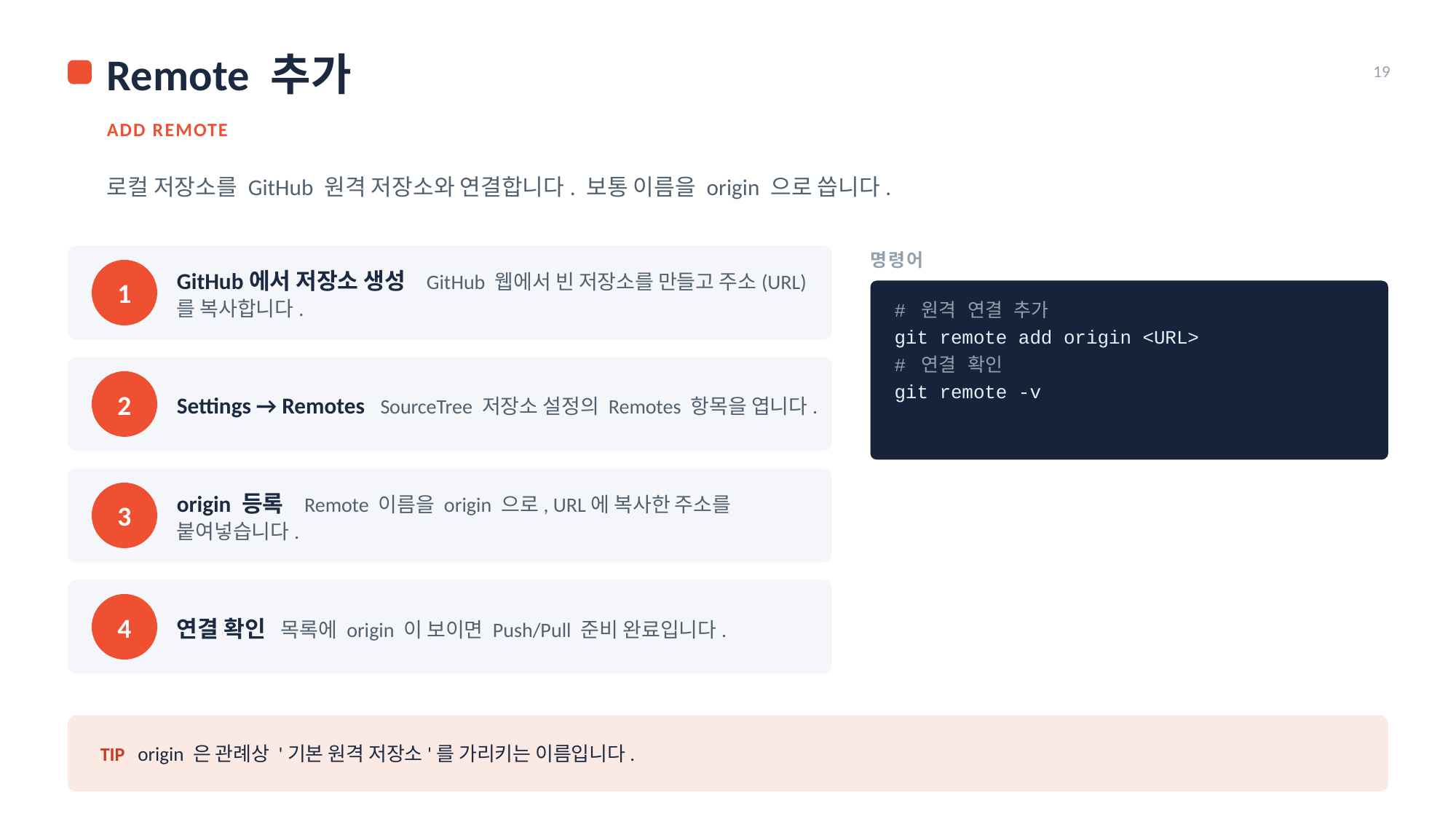

Remote 추가
19

ADD REMOTE
로컬 저장소를 GitHub 원격 저장소와 연결합니다. 보통 이름을 origin 으로 씁니다.
명령어

GitHub에서 저장소 생성   GitHub 웹에서 빈 저장소를 만들고 주소(URL)를 복사합니다.

1

# 원격 연결 추가
git remote add origin <URL>
# 연결 확인
git remote -v

Settings → Remotes   SourceTree 저장소 설정의 Remotes 항목을 엽니다.

2

origin 등록   Remote 이름을 origin 으로, URL에 복사한 주소를 붙여넣습니다.

3

연결 확인   목록에 origin 이 보이면 Push/Pull 준비 완료입니다.

4

TIP   origin 은 관례상 '기본 원격 저장소'를 가리키는 이름입니다.